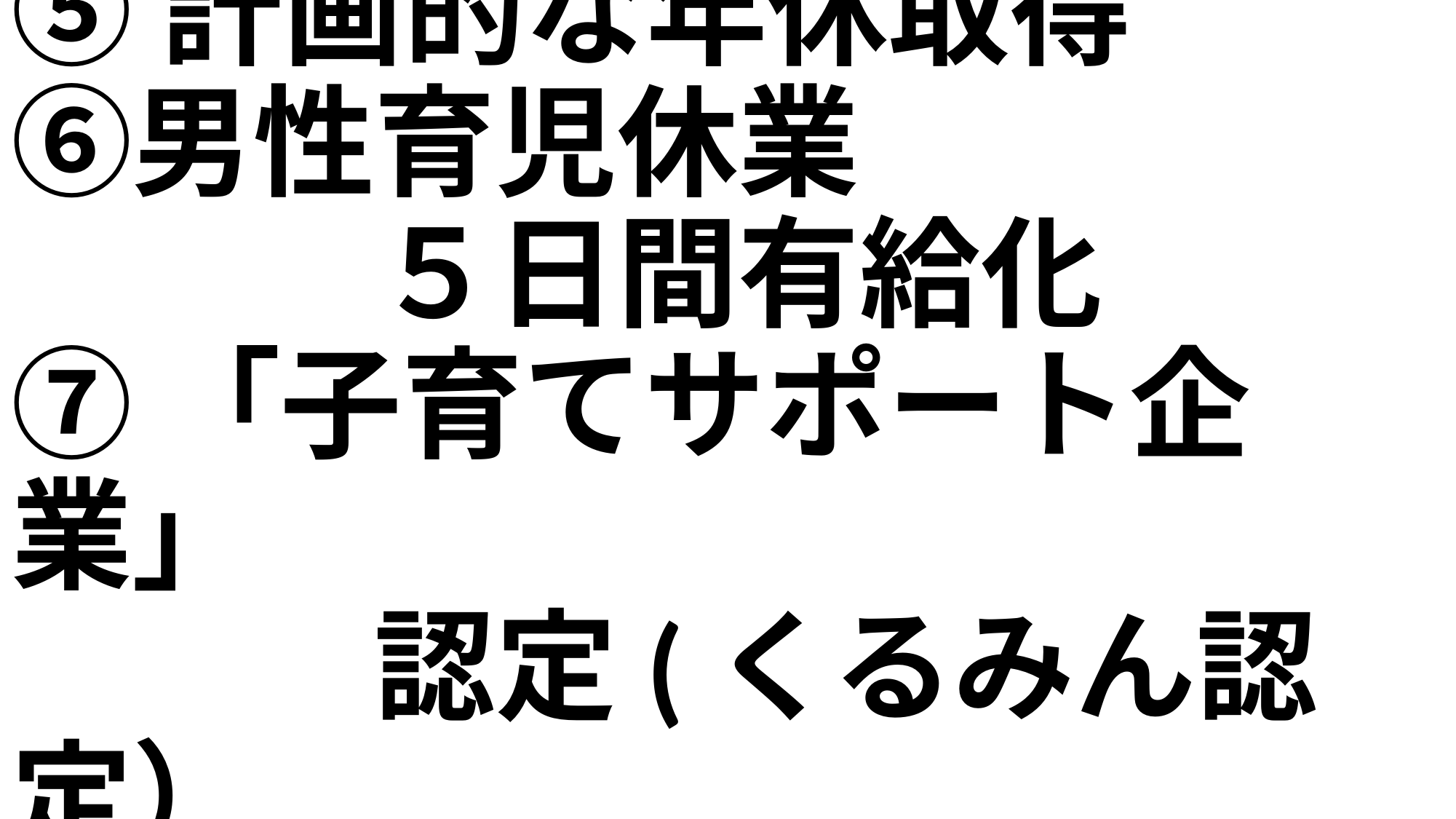

# ⑤計画的な年休取得 ⑥男性育児休業 　　　５日間有給化 ⑦ 「子育てサポート企業」 　　　認定(くるみん認定）